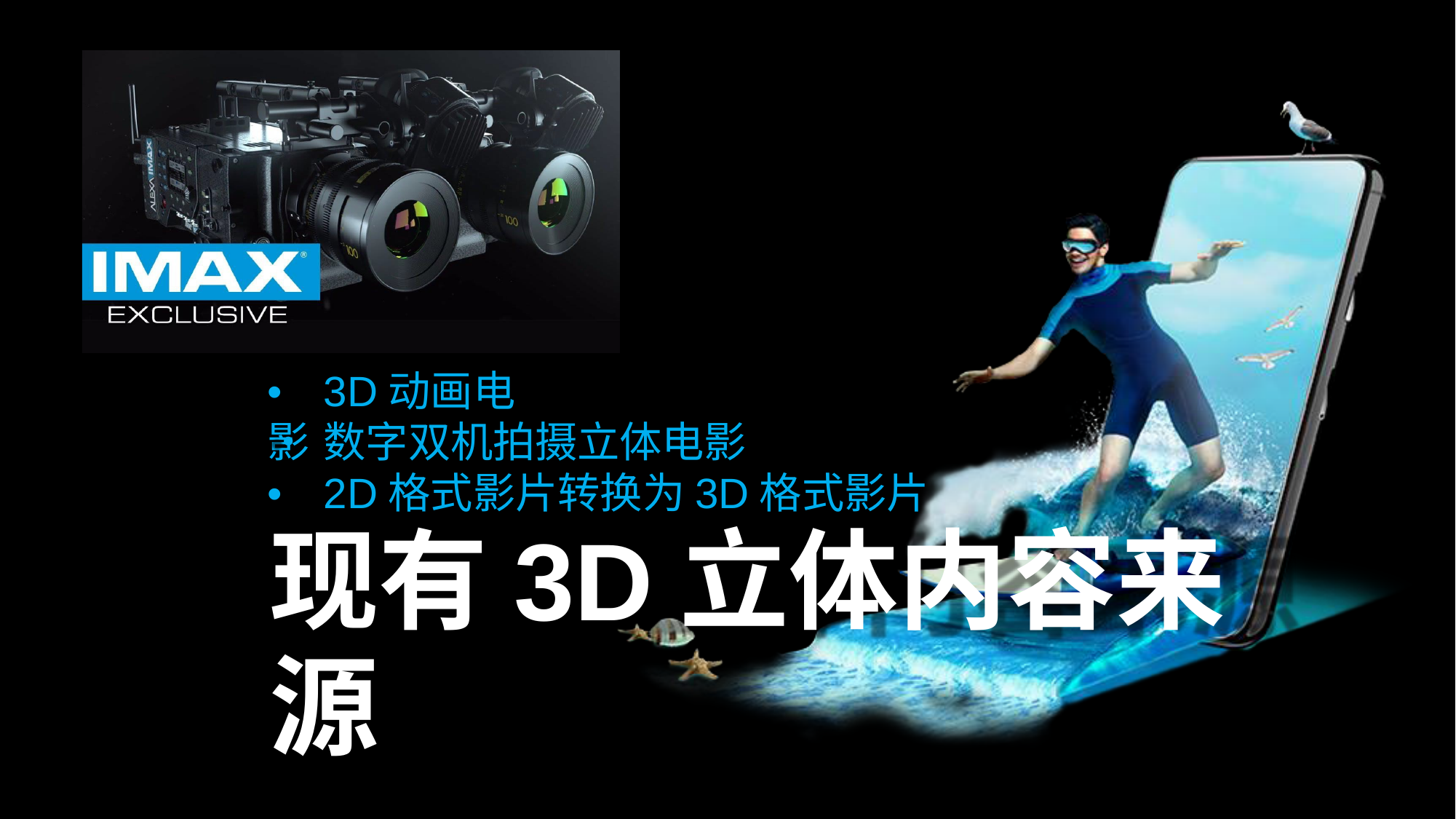

•	3D动画电影

•	数字双机拍摄立体电影
•	2D格式影片转换为3D格式影片
现有3D立体内容来源